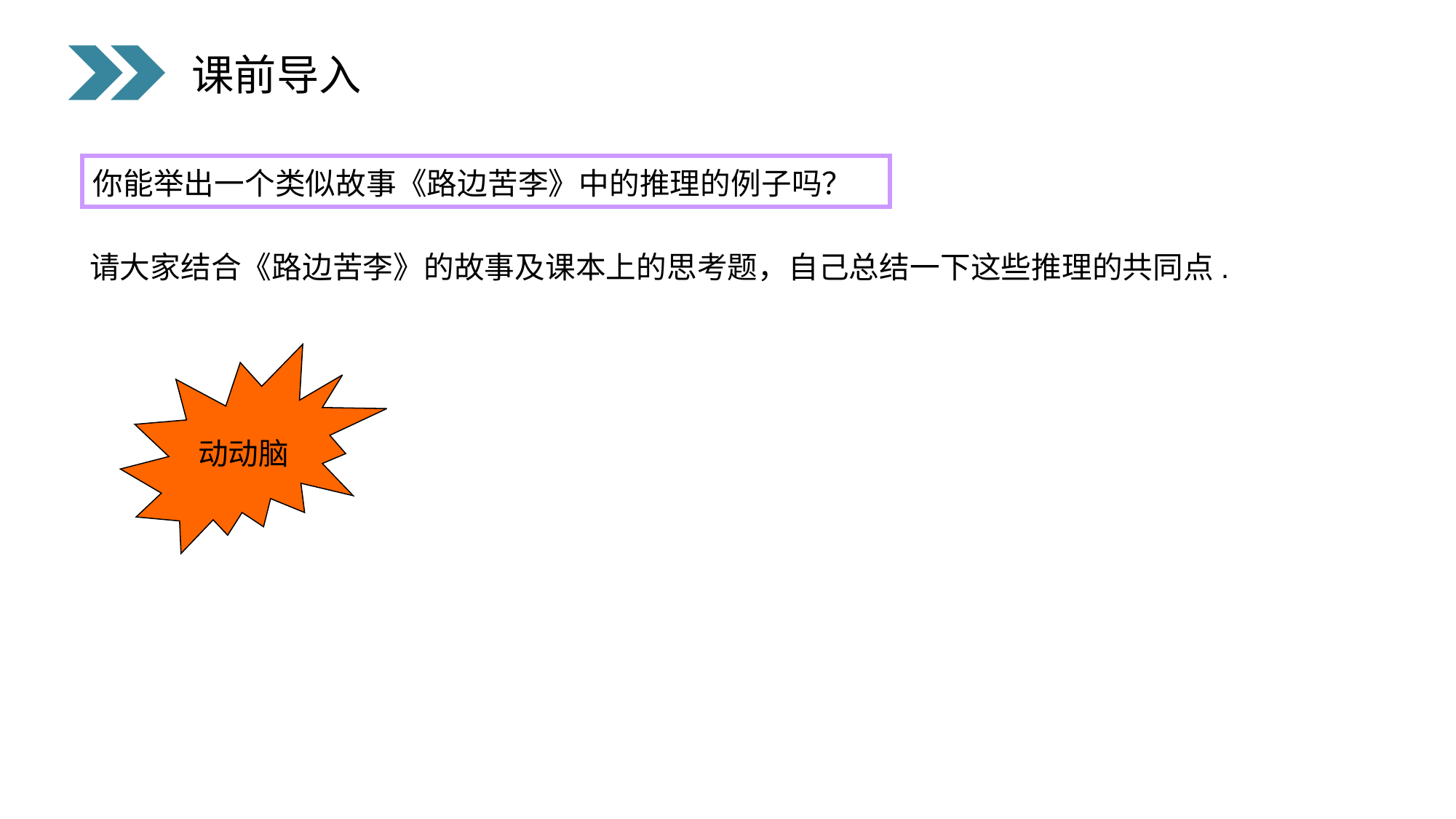

课前导入
你能举出一个类似故事《路边苦李》中的推理的例子吗？
请大家结合《路边苦李》的故事及课本上的思考题，自己总结一下这些推理的共同点.
动动脑